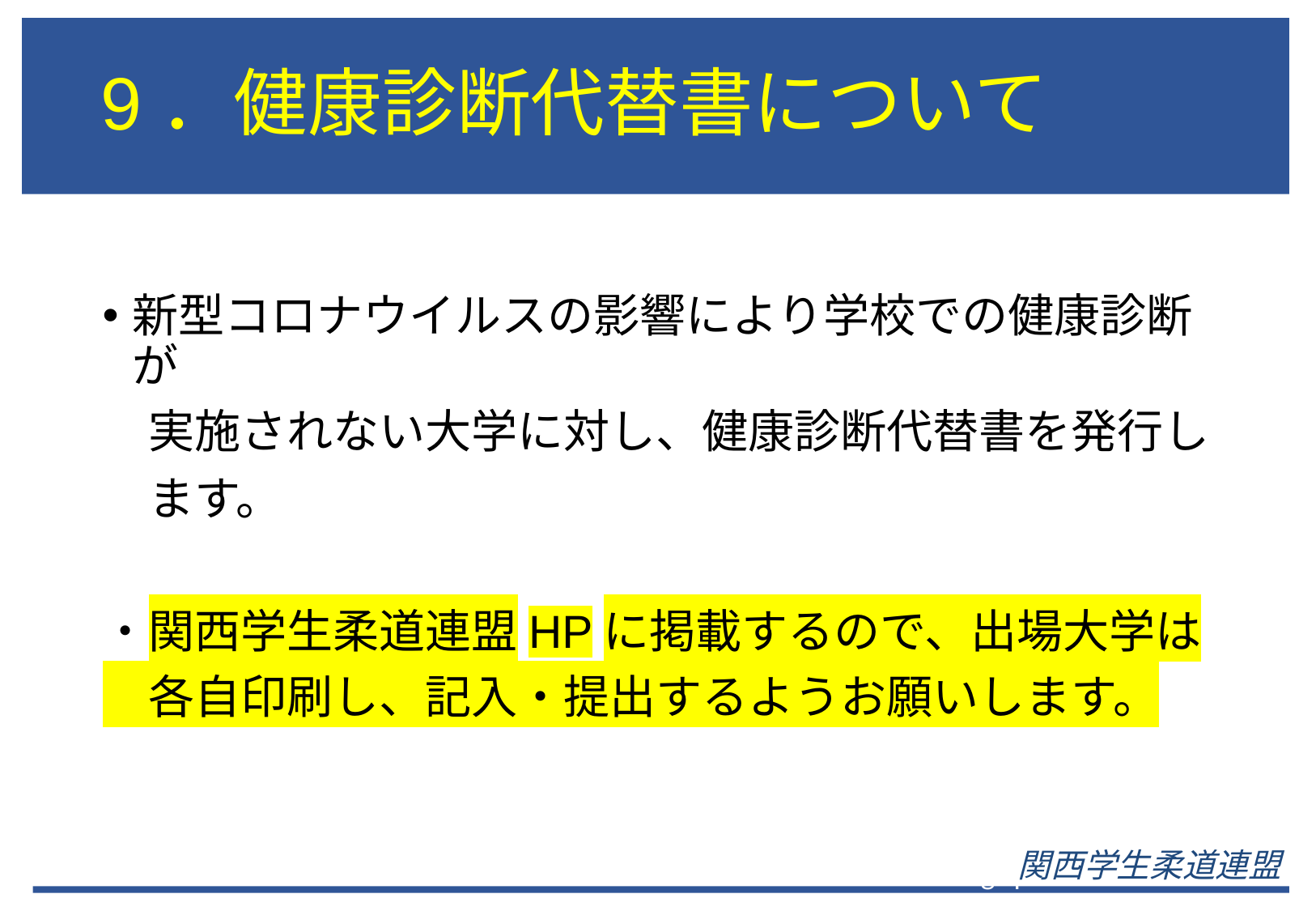

# 9．健康診断代替書について

新型コロナウイルスの影響により学校での健康診断が
　実施されない大学に対し、健康診断代替書を発行し
　ます。

・関西学生柔道連盟HPに掲載するので、出場大学は
　各自印刷し、記入・提出するようお願いします。

関西学生柔道連盟